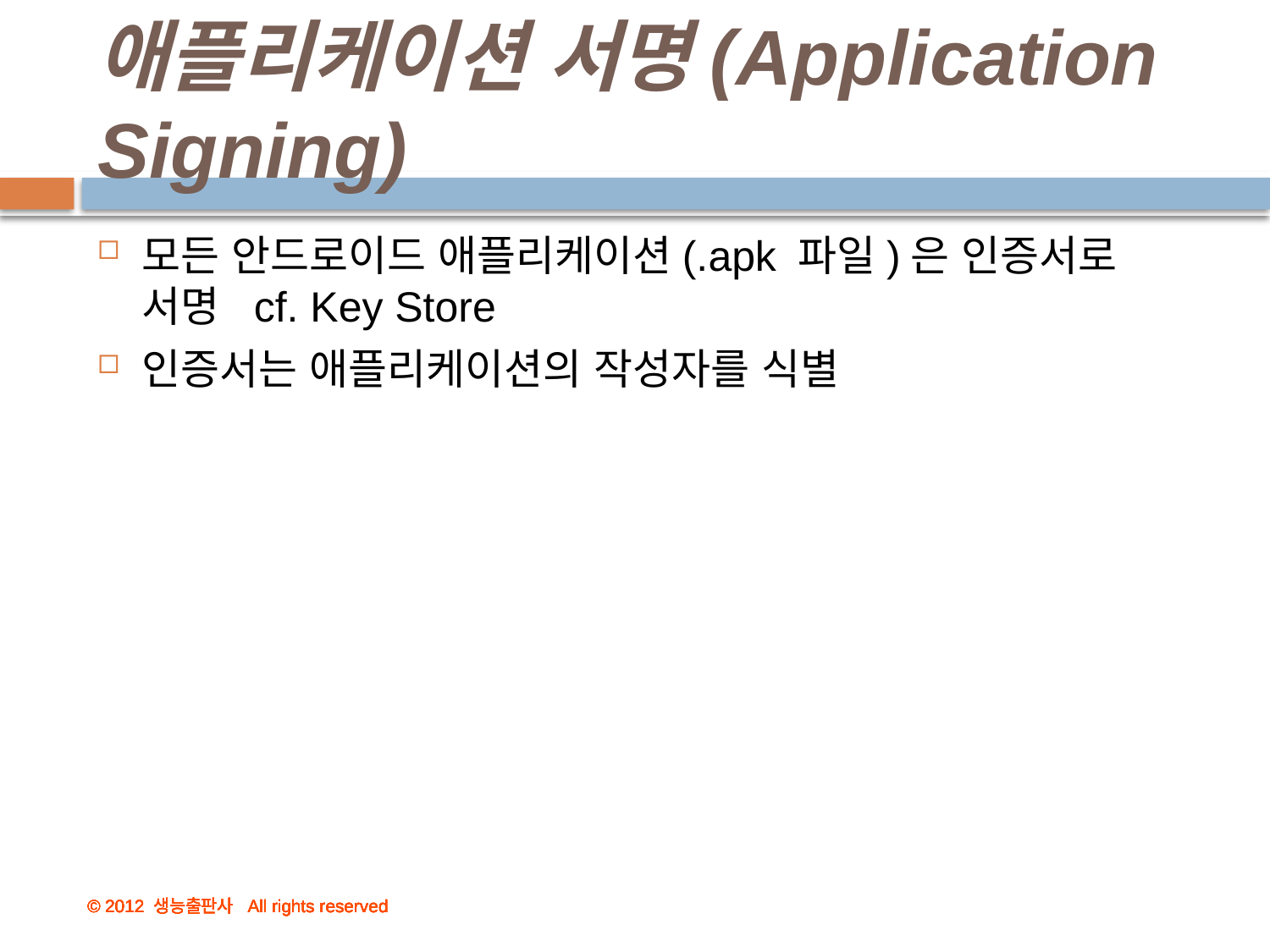

# 애플리케이션 서명(Application Signing)
모든 안드로이드 애플리케이션(.apk 파일)은 인증서로 서명  cf. Key Store
인증서는 애플리케이션의 작성자를 식별